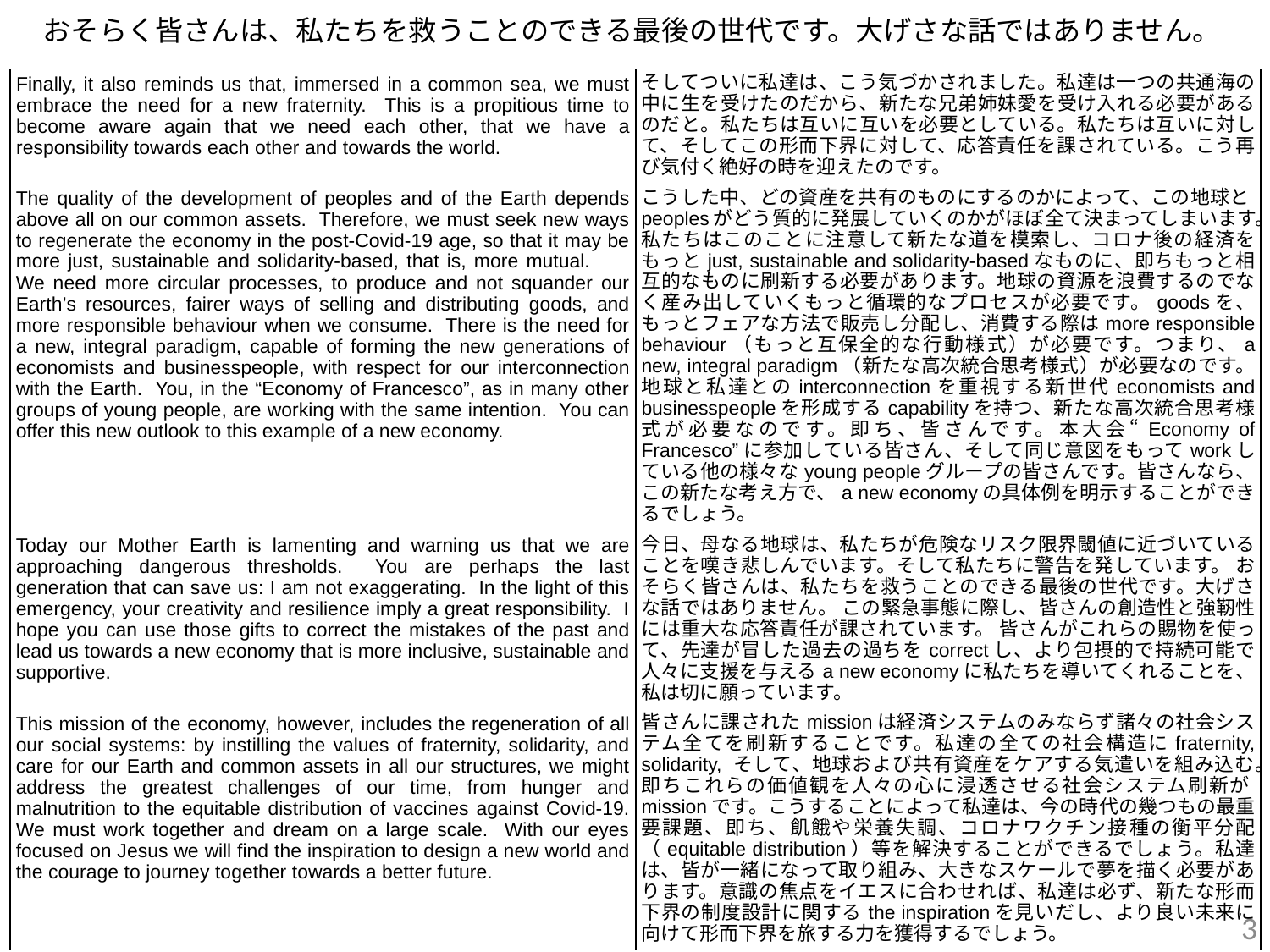

# おそらく皆さんは、私たちを救うことのできる最後の世代です。大げさな話ではありません。
| Finally, it also reminds us that, immersed in a common sea, we must embrace the need for a new fraternity. This is a propitious time to become aware again that we need each other, that we have a responsibility towards each other and towards the world. | そしてついに私達は、こう気づかされました。私達は一つの共通海の中に生を受けたのだから、新たな兄弟姉妹愛を受け入れる必要があるのだと。私たちは互いに互いを必要としている。私たちは互いに対して、そしてこの形而下界に対して、応答責任を課されている。こう再び気付く絶好の時を迎えたのです。 |
| --- | --- |
| The quality of the development of peoples and of the Earth depends above all on our common assets. Therefore, we must seek new ways to regenerate the economy in the post-Covid-19 age, so that it may be more just, sustainable and solidarity-based, that is, more mutual. 　We need more circular processes, to produce and not squander our Earth’s resources, fairer ways of selling and distributing goods, and more responsible behaviour when we consume. There is the need for a new, integral paradigm, capable of forming the new generations of economists and businesspeople, with respect for our interconnection with the Earth. You, in the “Economy of Francesco”, as in many other groups of young people, are working with the same intention. You can offer this new outlook to this example of a new economy. | こうした中、どの資産を共有のものにするのかによって、この地球とpeoplesがどう質的に発展していくのかがほぼ全て決まってしまいます。私たちはこのことに注意して新たな道を模索し、コロナ後の経済をもっとjust, sustainable and solidarity-basedなものに、即ちもっと相互的なものに刷新する必要があります。地球の資源を浪費するのでなく産み出していくもっと循環的なプロセスが必要です。goodsを、もっとフェアな方法で販売し分配し、消費する際はmore responsible behaviour（もっと互保全的な行動様式）が必要です。つまり、a new, integral paradigm（新たな高次統合思考様式）が必要なのです。地球と私達とのinterconnectionを重視する新世代economists and businesspeopleを形成するcapabilityを持つ、新たな高次統合思考様式が必要なのです。即ち、皆さんです。本大会“Economy of Francesco”に参加している皆さん、そして同じ意図をもってworkしている他の様々なyoung peopleグループの皆さんです。皆さんなら、この新たな考え方で、a new economyの具体例を明示することができるでしょう。 |
| Today our Mother Earth is lamenting and warning us that we are approaching dangerous thresholds. You are perhaps the last generation that can save us: I am not exaggerating. In the light of this emergency, your creativity and resilience imply a great responsibility. I hope you can use those gifts to correct the mistakes of the past and lead us towards a new economy that is more inclusive, sustainable and supportive. | 今日、母なる地球は、私たちが危険なリスク限界閾値に近づいていることを嘆き悲しんでいます。そして私たちに警告を発しています。 おそらく皆さんは、私たちを救うことのできる最後の世代です。大げさな話ではありません。 この緊急事態に際し、皆さんの創造性と強靭性には重大な応答責任が課されています。 皆さんがこれらの賜物を使って、先達が冒した過去の過ちをcorrectし、より包摂的で持続可能で人々に支援を与えるa new economyに私たちを導いてくれることを、私は切に願っています。 |
| This mission of the economy, however, includes the regeneration of all our social systems: by instilling the values of fraternity, solidarity, and care for our Earth and common assets in all our structures, we might address the greatest challenges of our time, from hunger and malnutrition to the equitable distribution of vaccines against Covid-19. We must work together and dream on a large scale. With our eyes focused on Jesus we will find the inspiration to design a new world and the courage to journey together towards a better future. | 皆さんに課されたmissionは経済システムのみならず諸々の社会システム全てを刷新することです。私達の全ての社会構造にfraternity, solidarity, そして、地球および共有資産をケアする気遣いを組み込む。即ちこれらの価値観を人々の心に浸透させる社会システム刷新がmissionです。こうすることによって私達は、今の時代の幾つもの最重要課題、即ち、飢餓や栄養失調、コロナワクチン接種の衡平分配（equitable distribution）等を解決することができるでしょう。私達は、皆が一緒になって取り組み、大きなスケールで夢を描く必要があります。意識の焦点をイエスに合わせれば、私達は必ず、新たな形而下界の制度設計に関するthe inspirationを見いだし、より良い未来に向けて形而下界を旅する力を獲得するでしょう。 |
3